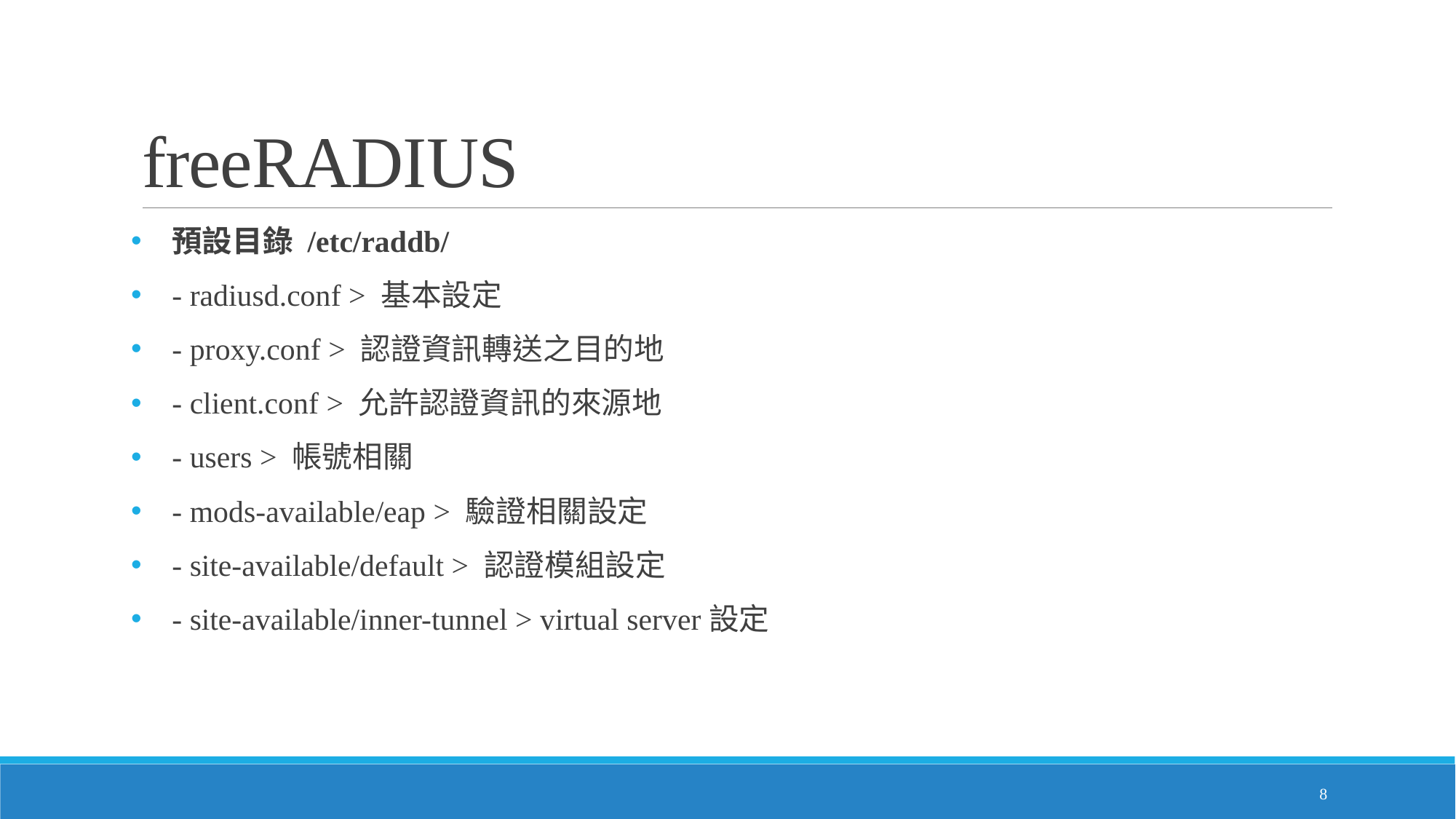

# freeRADIUS
預設目錄 /etc/raddb/
- radiusd.conf > 基本設定
- proxy.conf > 認證資訊轉送之目的地
- client.conf > 允許認證資訊的來源地
- users > 帳號相關
- mods-available/eap > 驗證相關設定
- site-available/default > 認證模組設定
- site-available/inner-tunnel > virtual server設定
8